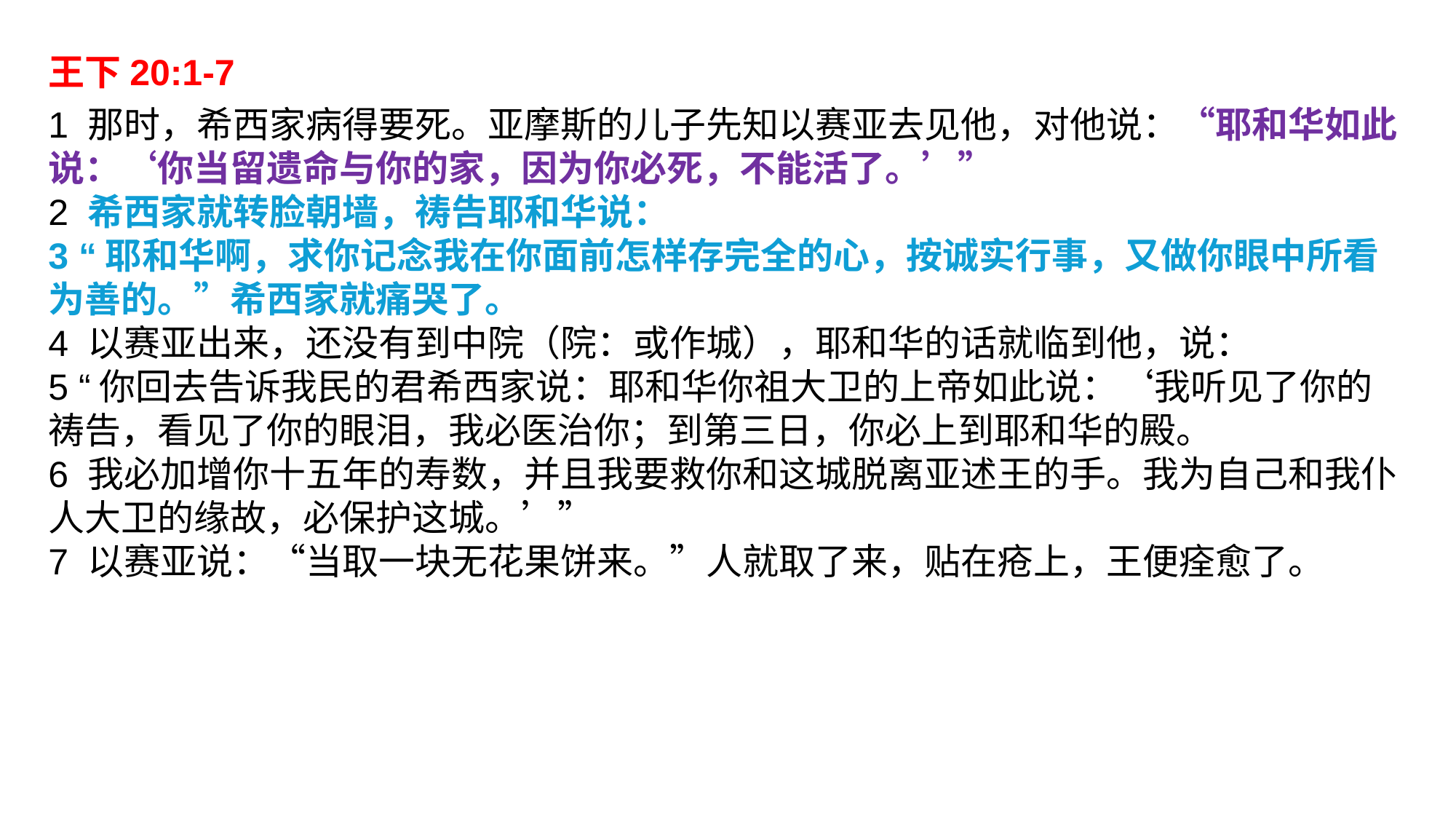

王下20:1-7
1 那时，希西家病得要死。亚摩斯的儿子先知以赛亚去见他，对他说：“耶和华如此说：‘你当留遗命与你的家，因为你必死，不能活了。’”
2 希西家就转脸朝墙，祷告耶和华说：
3 “耶和华啊，求你记念我在你面前怎样存完全的心，按诚实行事，又做你眼中所看为善的。”希西家就痛哭了。
4 以赛亚出来，还没有到中院（院：或作城），耶和华的话就临到他，说：
5 “你回去告诉我民的君希西家说：耶和华你祖大卫的上帝如此说：‘我听见了你的祷告，看见了你的眼泪，我必医治你；到第三日，你必上到耶和华的殿。
6 我必加增你十五年的寿数，并且我要救你和这城脱离亚述王的手。我为自己和我仆人大卫的缘故，必保护这城。’”
7 以赛亚说：“当取一块无花果饼来。”人就取了来，贴在疮上，王便痊愈了。